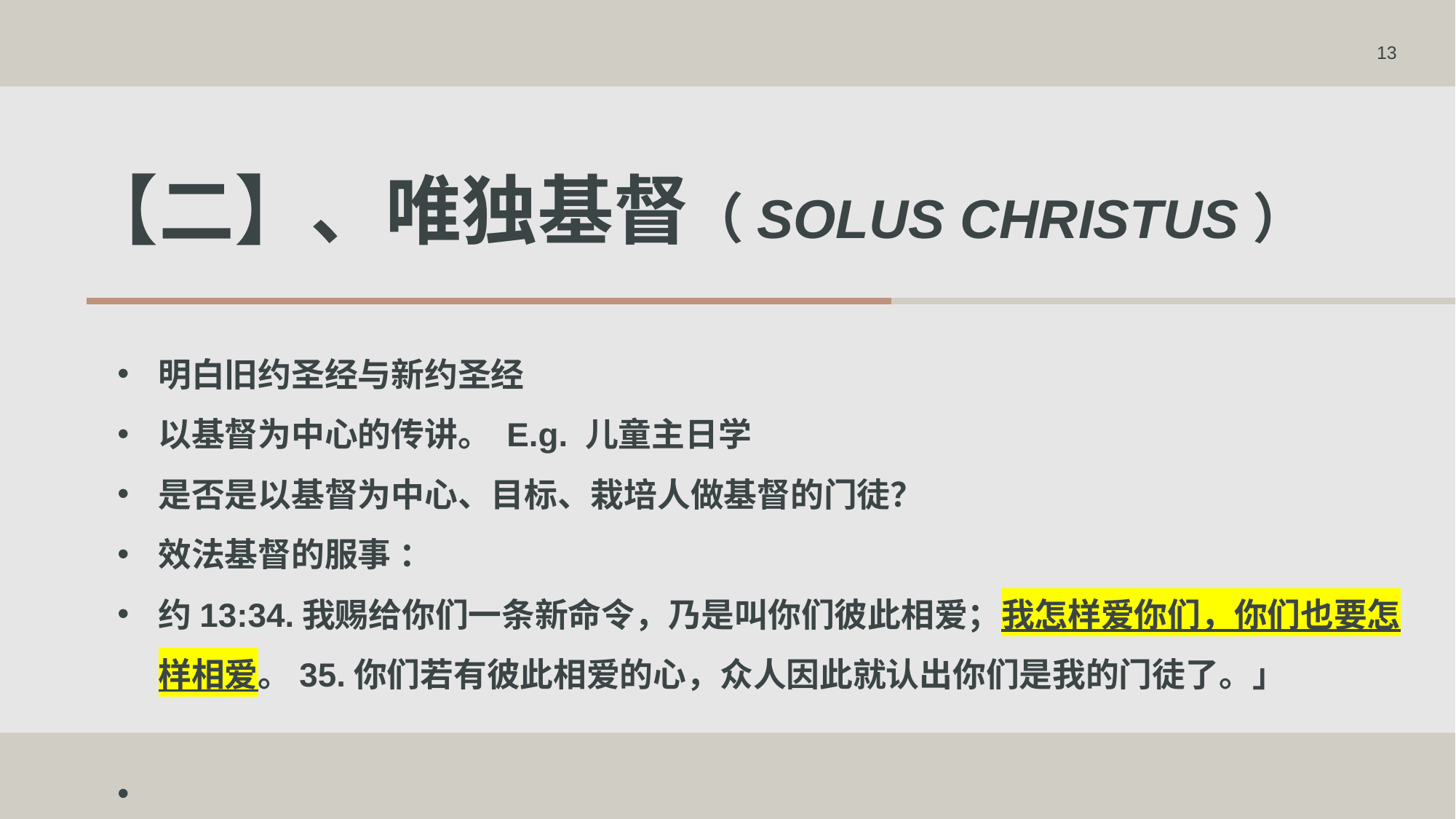

13
# 【二】、唯独基督（Solus Christus）
明白旧约圣经与新约圣经
以基督为中心的传讲。 E.g. 儿童主日学
是否是以基督为中心、目标、栽培人做基督的门徒？
效法基督的服事 ：
约13:34.我赐给你们一条新命令，乃是叫你们彼此相爱；我怎样爱你们，你们也要怎样相爱。35.你们若有彼此相爱的心，众人因此就认出你们是我的门徒了。」